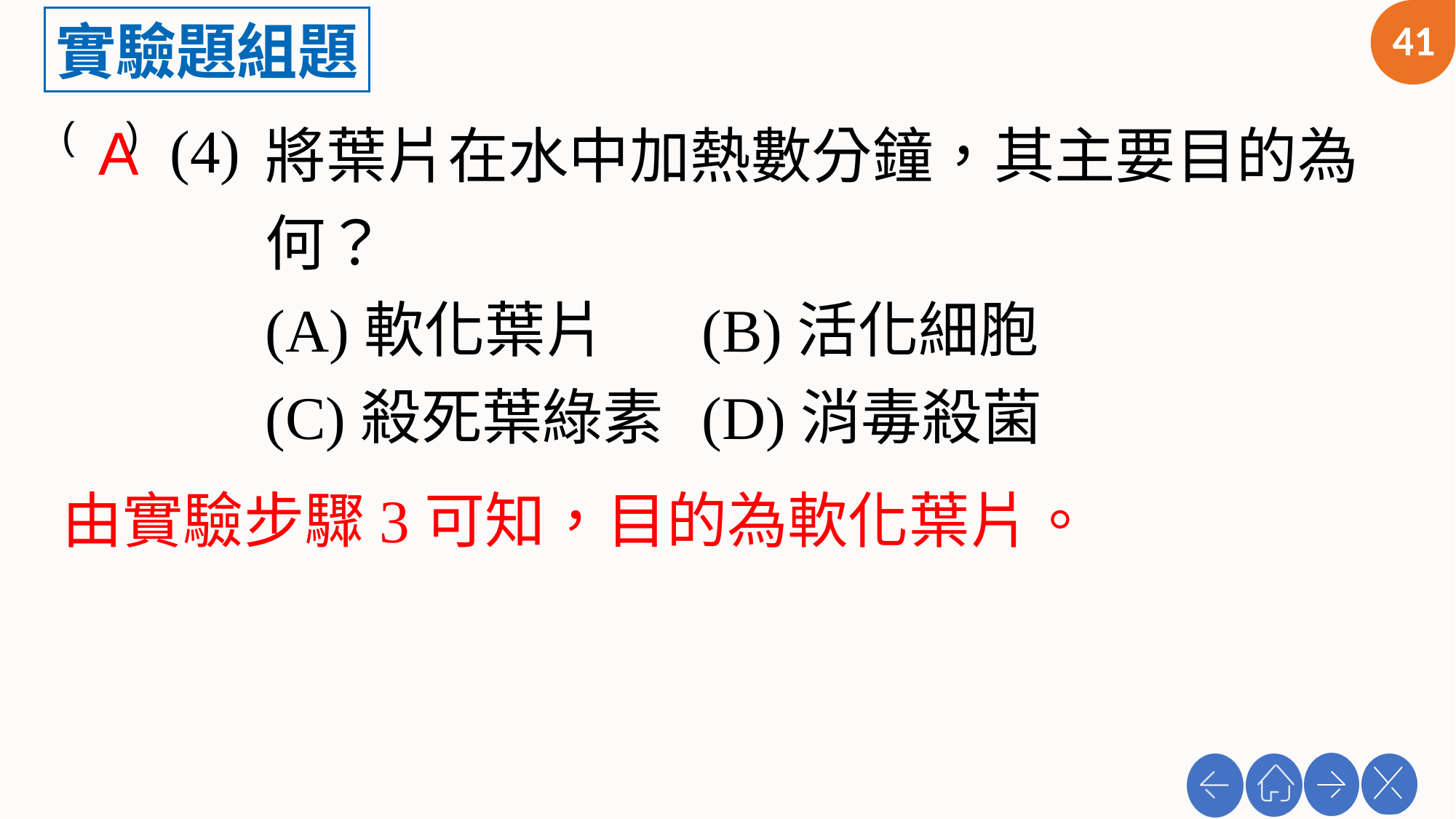

41
(4)
A
將葉片在水中加熱數分鐘，其主要目的為何？
(A)軟化葉片 	(B)活化細胞
(C)殺死葉綠素 	(D)消毒殺菌
由實驗步驟3可知，目的為軟化葉片。